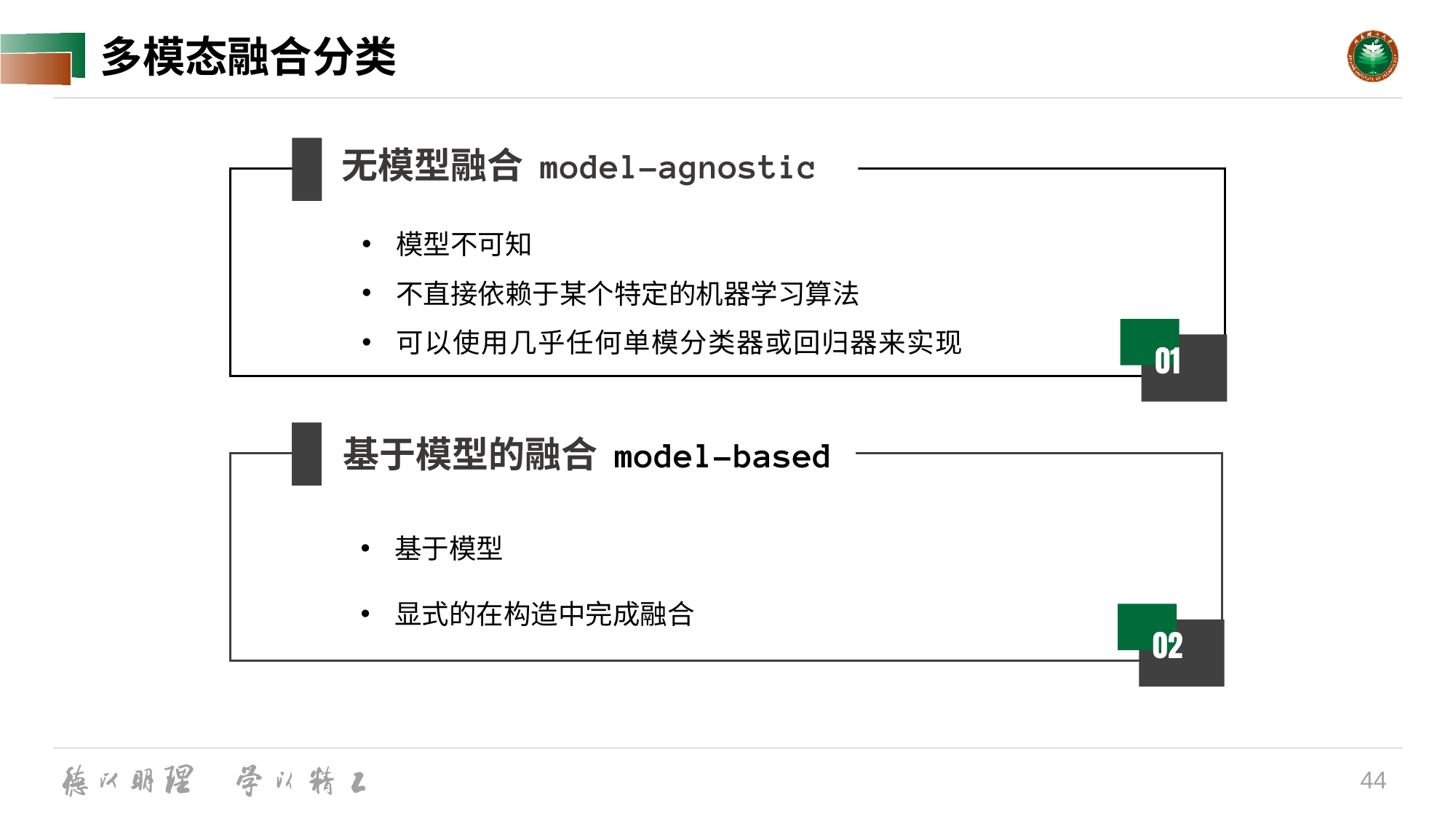

# 多模态融合分类
无模型融合 model-agnostic

01
模型不可知
不直接依赖于某个特定的机器学习算法
可以使用几乎任何单模分类器或回归器来实现

基于模型的融合 model-based

02
基于模型
显式的在构造中完成融合